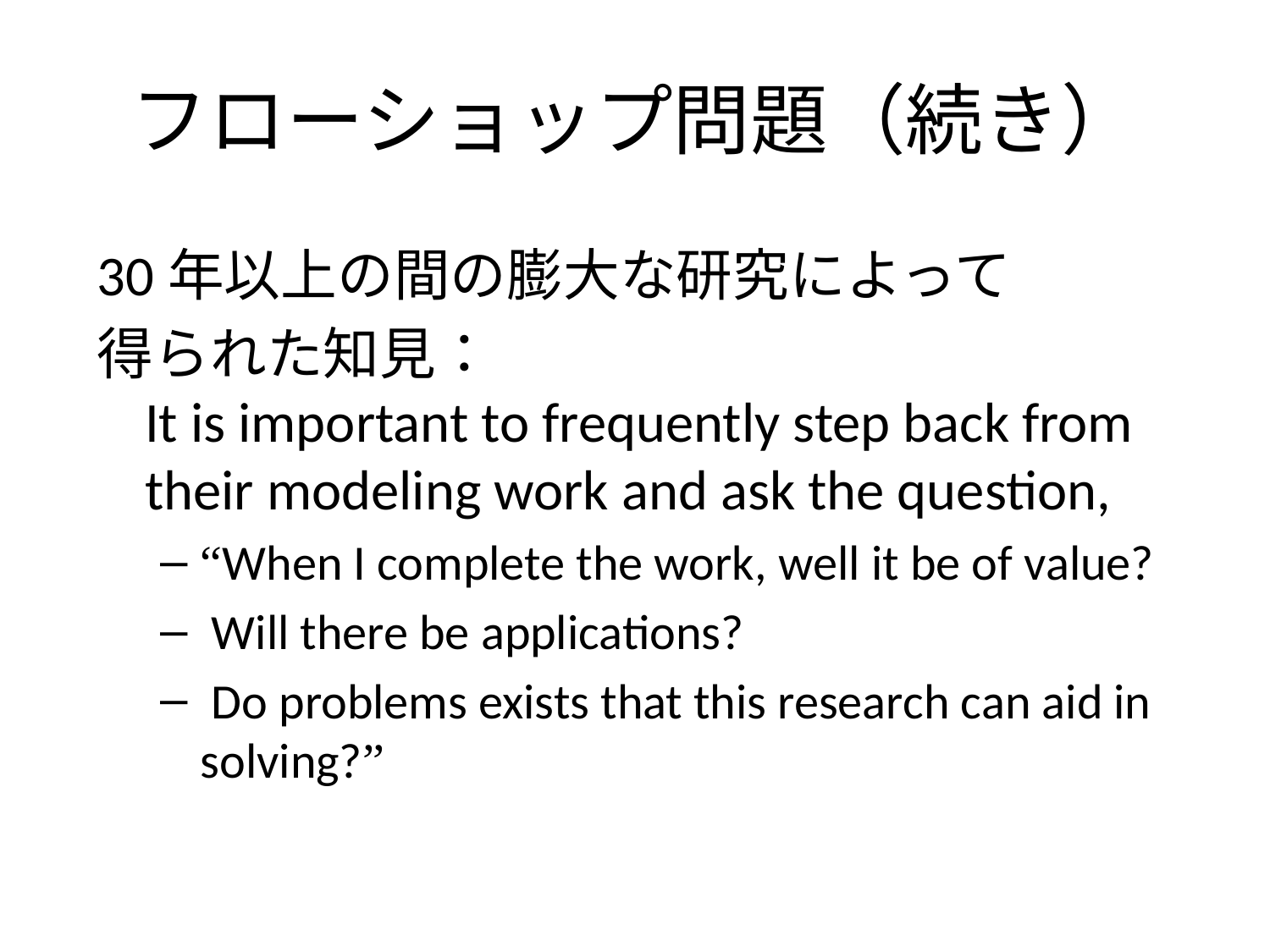

# フローショップ問題（続き）
30年以上の間の膨大な研究によって
得られた知見：
It is important to frequently step back from  their modeling work and ask the question,
“When I complete the work, well it be of value?
 Will there be applications?
 Do problems exists that this research can aid in solving?”